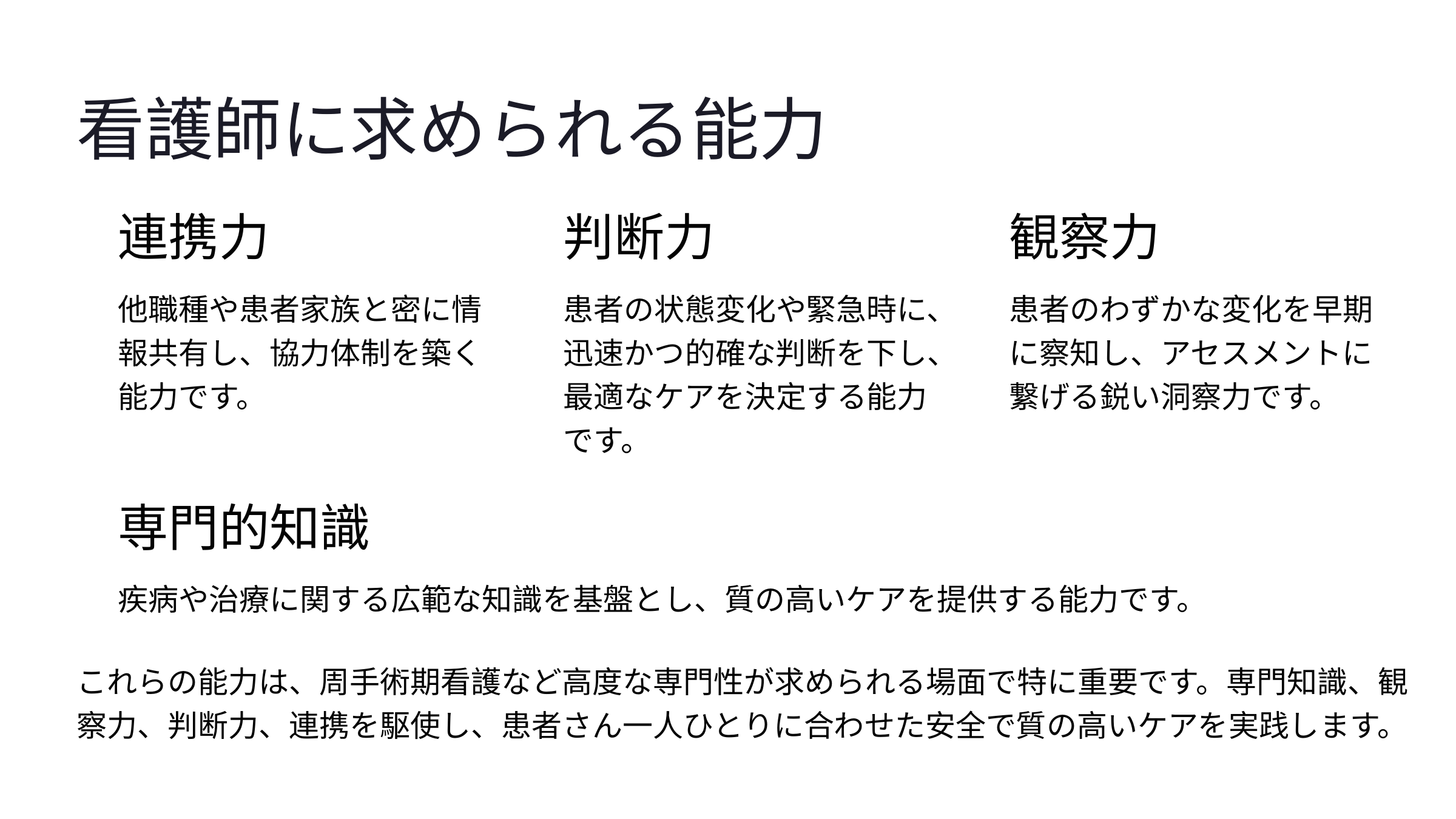

看護師に求められる能力
連携力
判断力
観察力
他職種や患者家族と密に情報共有し、協力体制を築く能力です。
患者の状態変化や緊急時に、迅速かつ的確な判断を下し、最適なケアを決定する能力です。
患者のわずかな変化を早期に察知し、アセスメントに繋げる鋭い洞察力です。
専門的知識
疾病や治療に関する広範な知識を基盤とし、質の高いケアを提供する能力です。
これらの能力は、周手術期看護など高度な専門性が求められる場面で特に重要です。専門知識、観察力、判断力、連携を駆使し、患者さん一人ひとりに合わせた安全で質の高いケアを実践します。